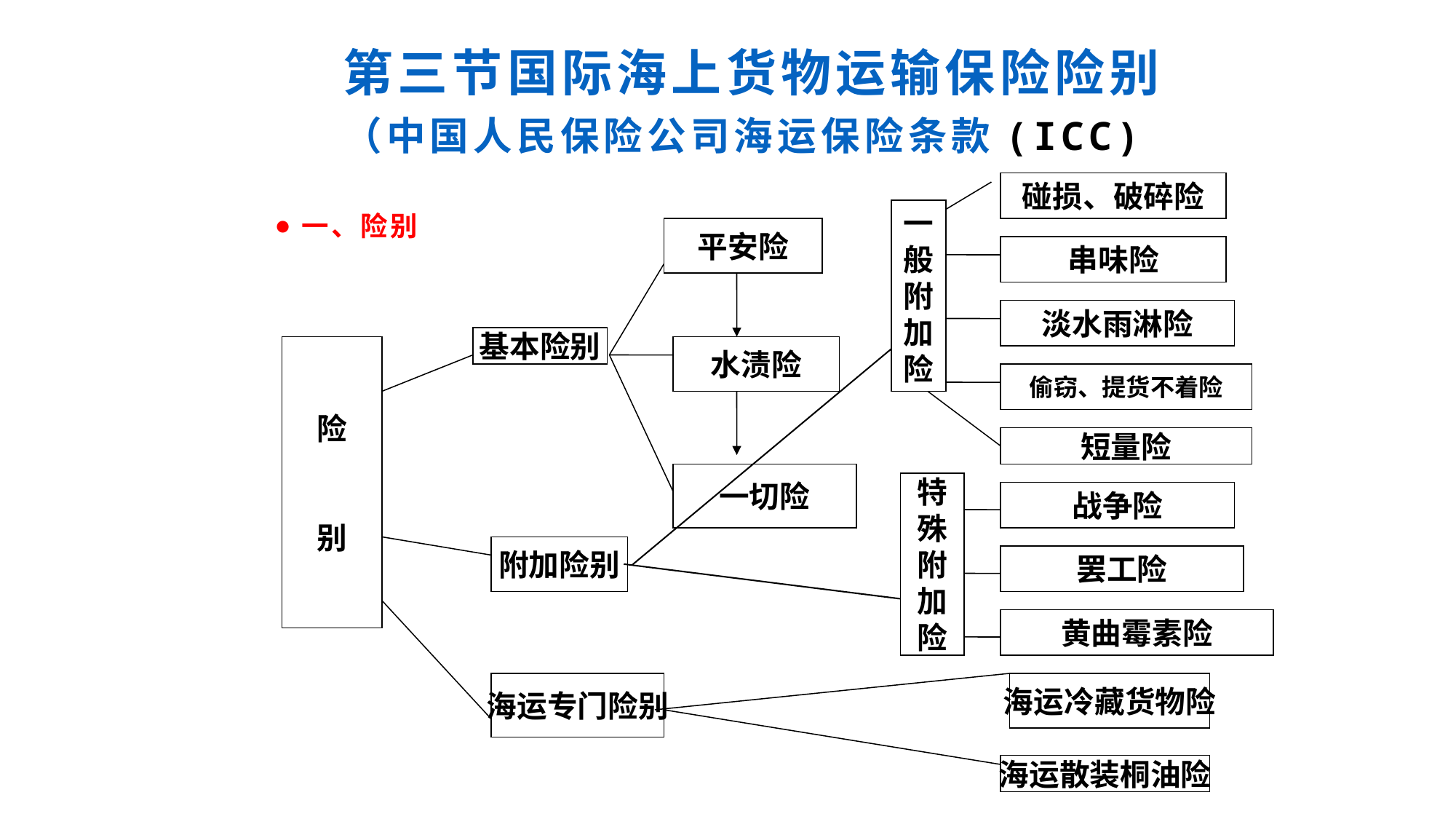

# 第三节国际海上货物运输保险险别 （中国人民保险公司海运保险条款(ICC)

一、险别
碰损、破碎险

一
般
附
加
险
平安险
串味险

淡水雨淋险

基本险别
险

别
水渍险

偷窃、提货不着险

短量险
一切险
特
殊
附
加
险
战争险

附加险别
罢工险

黄曲霉素险

海运专门险别

海运冷藏货物险

海运散装桐油险